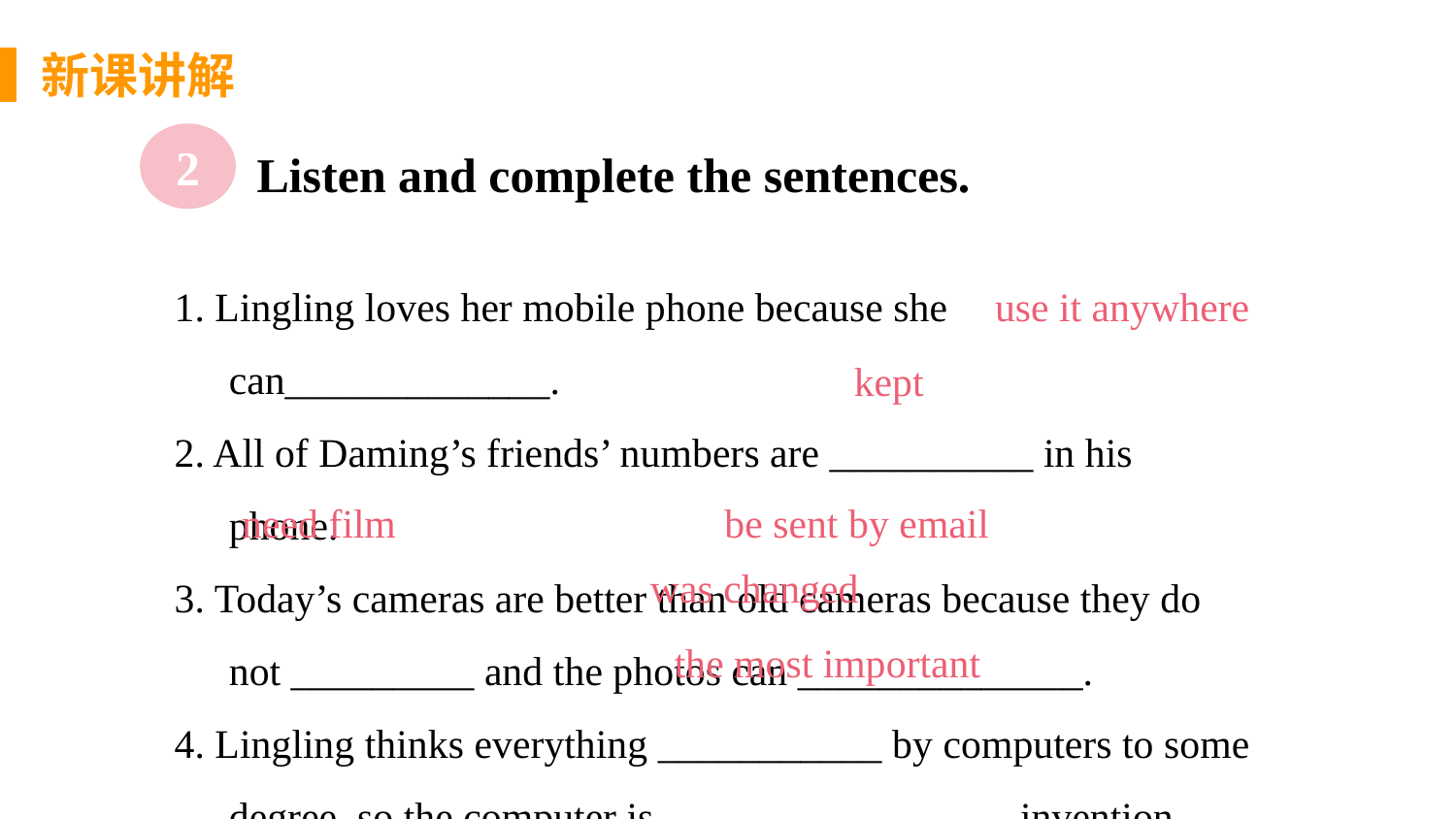

新课讲解

Listen and complete the sentences.
2
1. Lingling loves her mobile phone because she can_____________.
2. All of Daming’s friends’ numbers are __________ in his phone.
3. Today’s cameras are better than old cameras because they do not _________ and the photos can ______________.
4. Lingling thinks everything ___________ by computers to some degree, so the computer is _________________ invention.
 use it anywhere
   kept
  be sent by email
  need film
was changed
 the most important